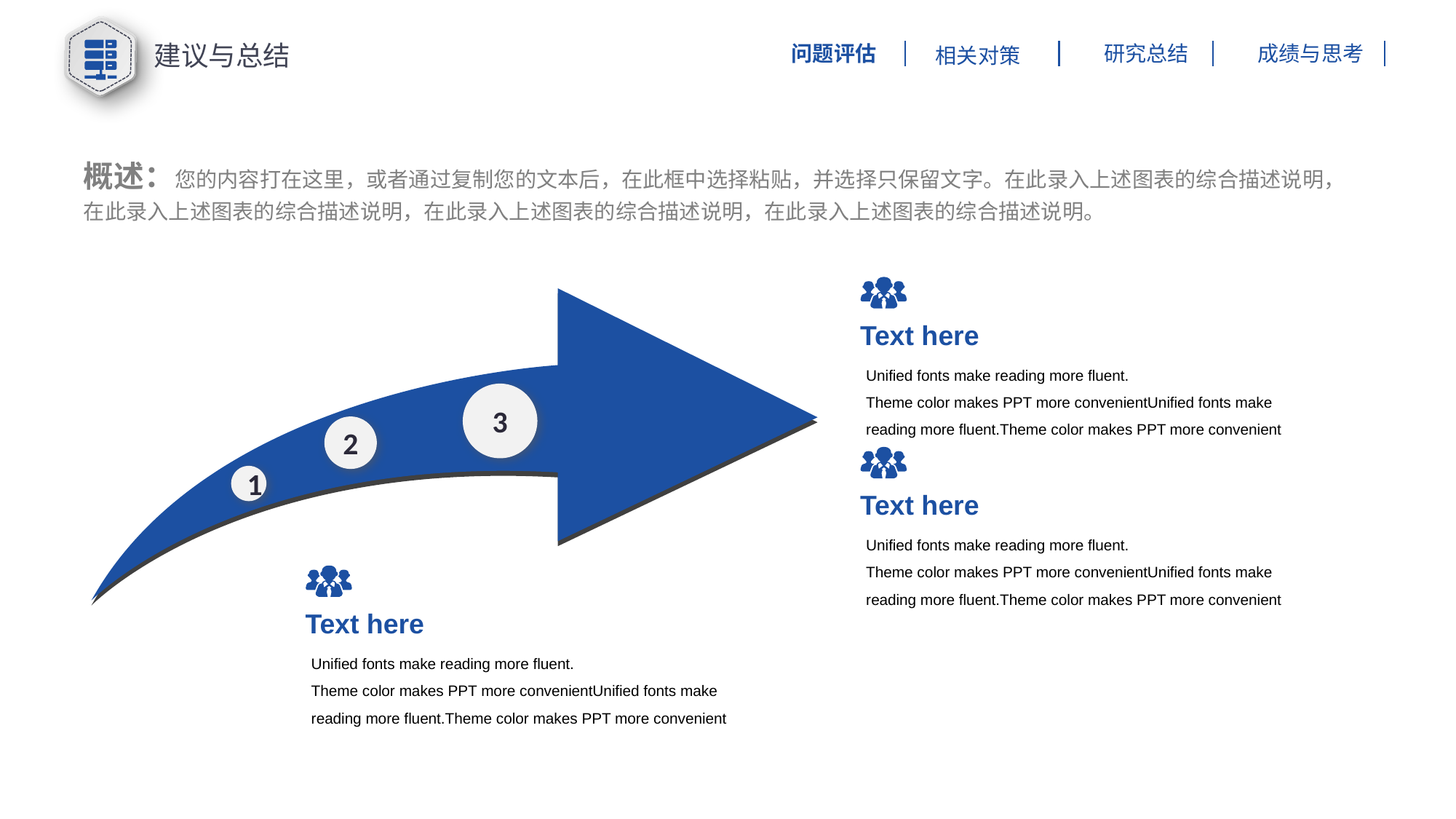

建议与总结
研究总结
成绩与思考
问题评估
相关对策

概述：您的内容打在这里，或者通过复制您的文本后，在此框中选择粘贴，并选择只保留文字。在此录入上述图表的综合描述说明，在此录入上述图表的综合描述说明，在此录入上述图表的综合描述说明，在此录入上述图表的综合描述说明。

3
2
1
Text here
Unified fonts make reading more fluent.
Theme color makes PPT more convenientUnified fonts make reading more fluent.Theme color makes PPT more convenient

Text here
Unified fonts make reading more fluent.
Theme color makes PPT more convenientUnified fonts make reading more fluent.Theme color makes PPT more convenient

Text here
Unified fonts make reading more fluent.
Theme color makes PPT more convenientUnified fonts make reading more fluent.Theme color makes PPT more convenient